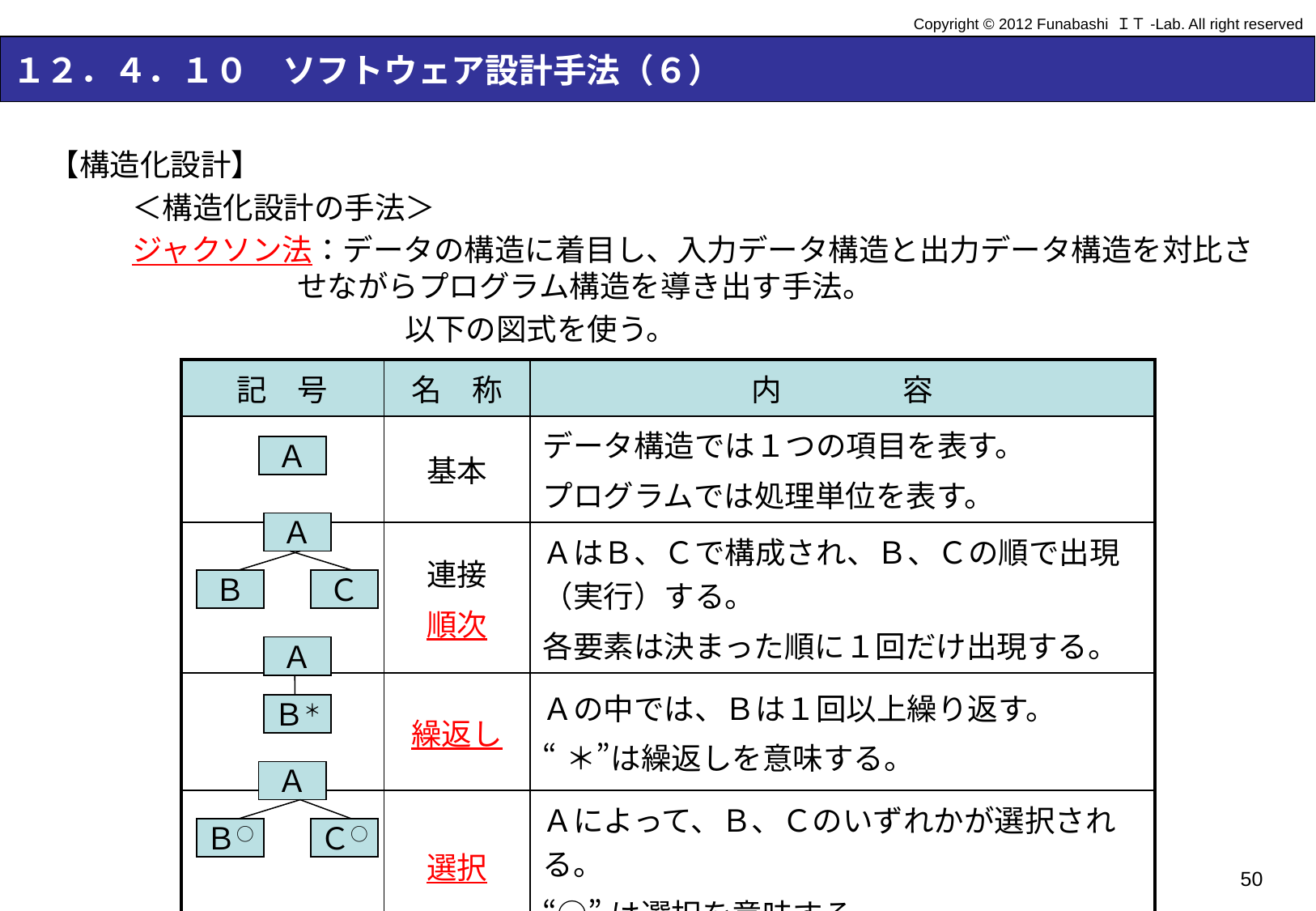

Copyright © 2012 Funabashi ＩＴ-Lab. All right reserved
# １２．４．１０　ソフトウェア設計手法（６）
【構造化設計】
＜構造化設計の手法＞
ジャクソン法：データの構造に着目し、入力データ構造と出力データ構造を対比させながらプログラム構造を導き出す手法。
　　　　　　　　　以下の図式を使う。

| 記　号 | 名　称 | 内　　　　容 |
| --- | --- | --- |
|  | 基本 | データ構造では１つの項目を表す。 プログラムでは処理単位を表す。 |
|  | 連接 順次 | ＡはＢ、Ｃで構成され、Ｂ、Ｃの順で出現（実行）する。 各要素は決まった順に１回だけ出現する。 |
|  | 繰返し | Ａの中では、Ｂは１回以上繰り返す。 “＊”は繰返しを意味する。 |
|  | 選択 | Ａによって、Ｂ、Ｃのいずれかが選択される。 “○”は選択を意味する。 |
Ａ
Ａ

Ｂ
Ｃ
Ａ

Ｂ＊
Ａ

Ｂ○
Ｃ○
50